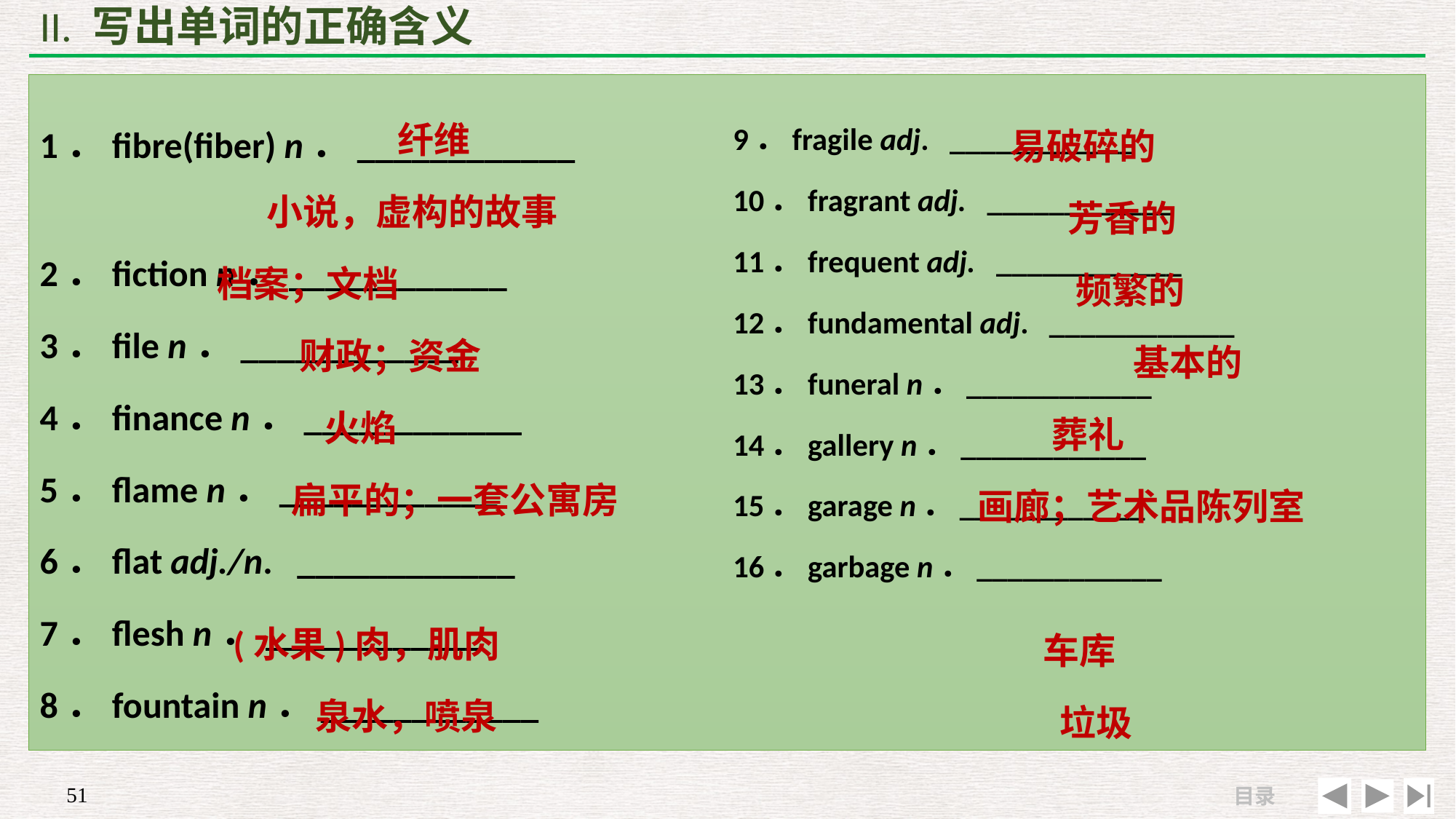

# II. 写出单词的正确含义

                     纤维
     小说，虚构的故事
档案；文档
         财政；资金
            火焰
        扁平的；一套公寓房
  (水果)肉，肌肉
           泉水，喷泉
   易破碎的
          芳香的
           频繁的
                  基本的
        葬礼
画廊；艺术品陈列室
       车库
         垃圾
1．fibre(fiber) n．____________
2．fiction n．____________
3．file n．____________
4．finance n．____________
5．flame n．____________
6．flat adj./n.   ____________
7．flesh n．____________
8．fountain n．____________
9．fragile adj.   ____________
10．fragrant adj.   ____________
11．frequent adj.   ____________
12．fundamental adj.   ____________
13．funeral n．____________
14．gallery n．____________
15．garage n．____________
16．garbage n．____________